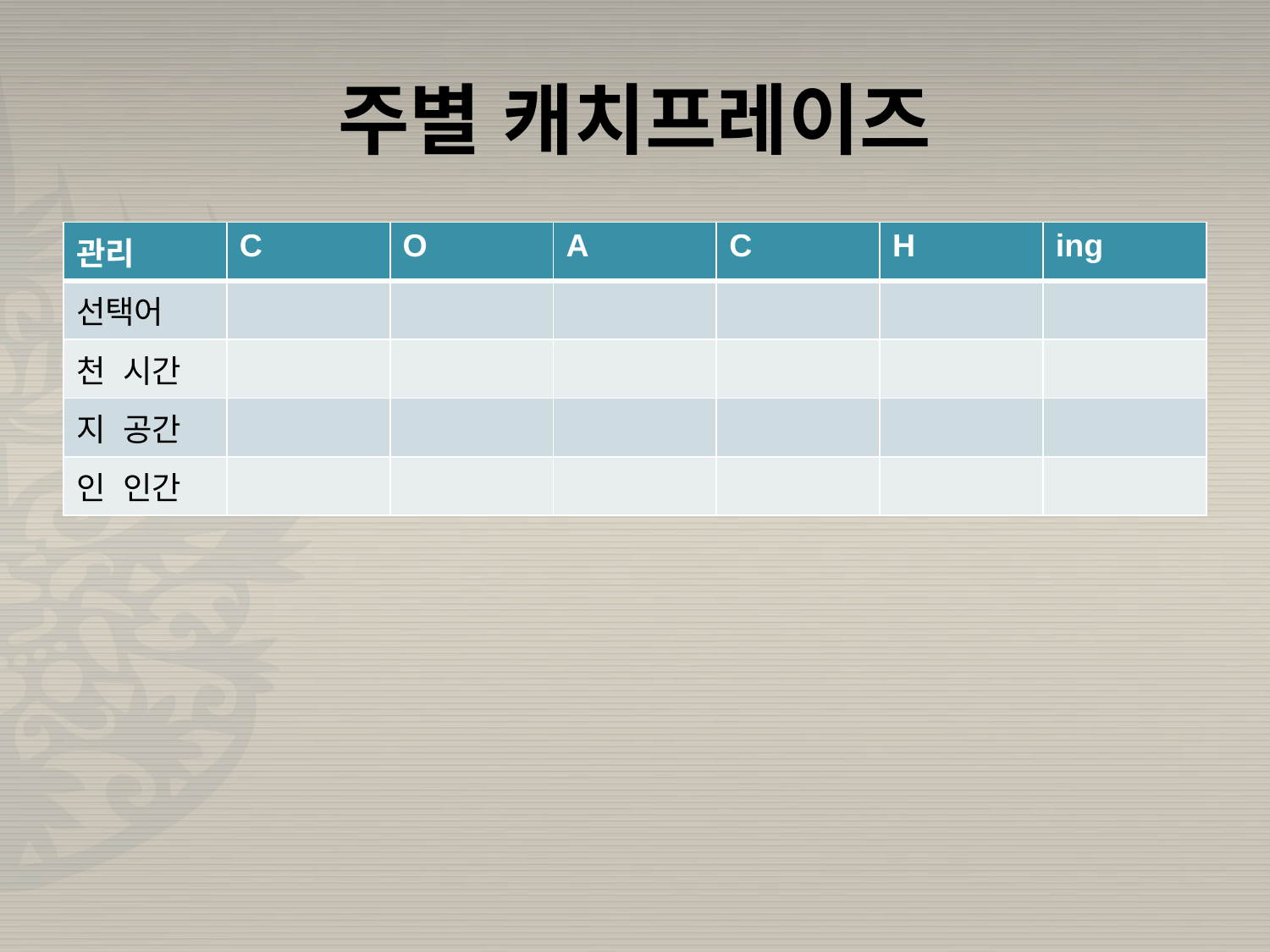

# 주별 캐치프레이즈
| 관리 | C | O | A | C | H | ing |
| --- | --- | --- | --- | --- | --- | --- |
| 선택어 |  |  |  |  |  |  |
| 천 시간 |  |  |  |  |  |  |
| 지 공간 |  |  |  |  |  |  |
| 인 인간 |  |  |  |  |  |  |